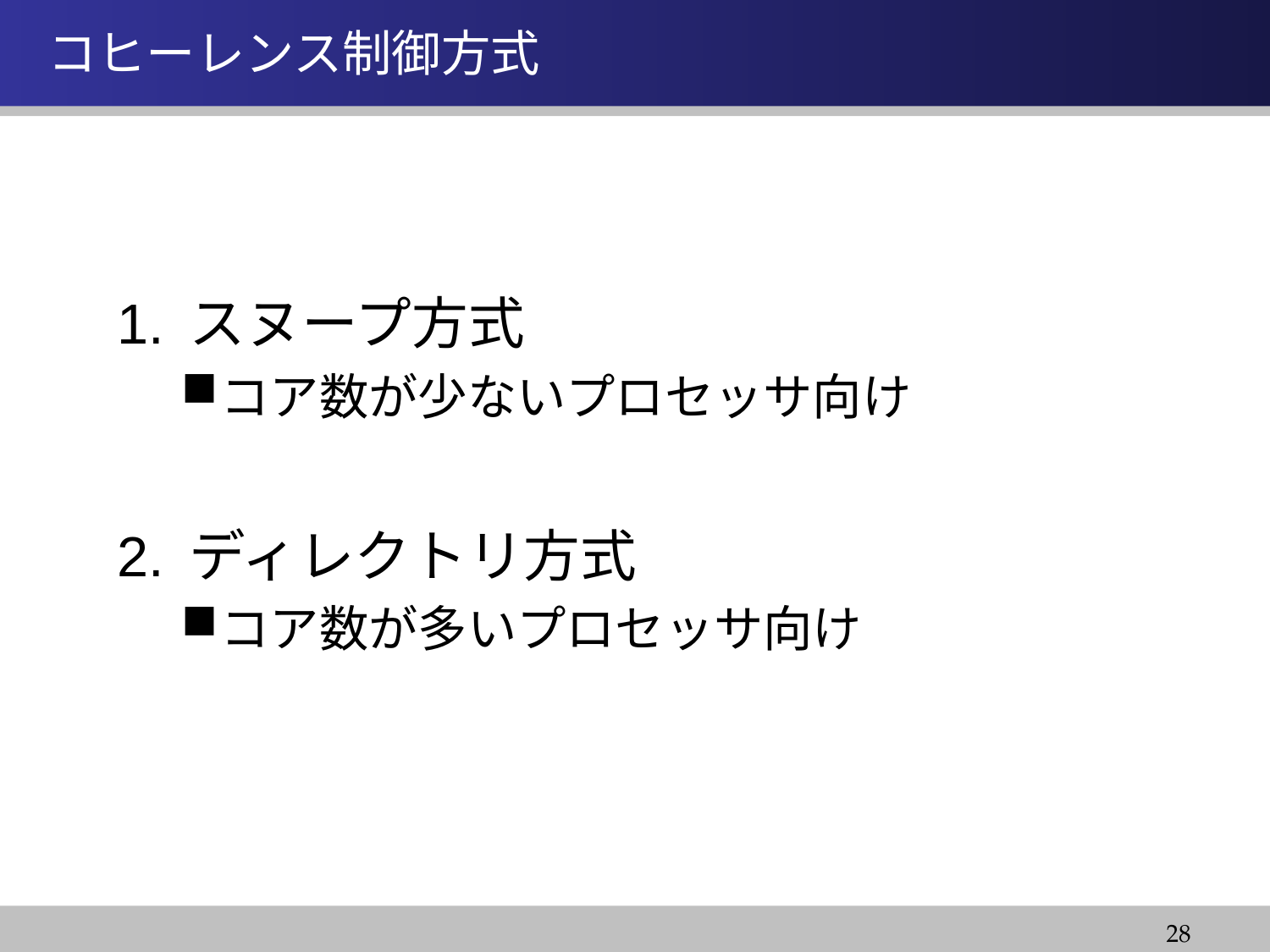

情報システム基盤学基礎１
# コヒーレンス制御方式
スヌープ方式
コア数が少ないプロセッサ向け

ディレクトリ方式
コア数が多いプロセッサ向け
28